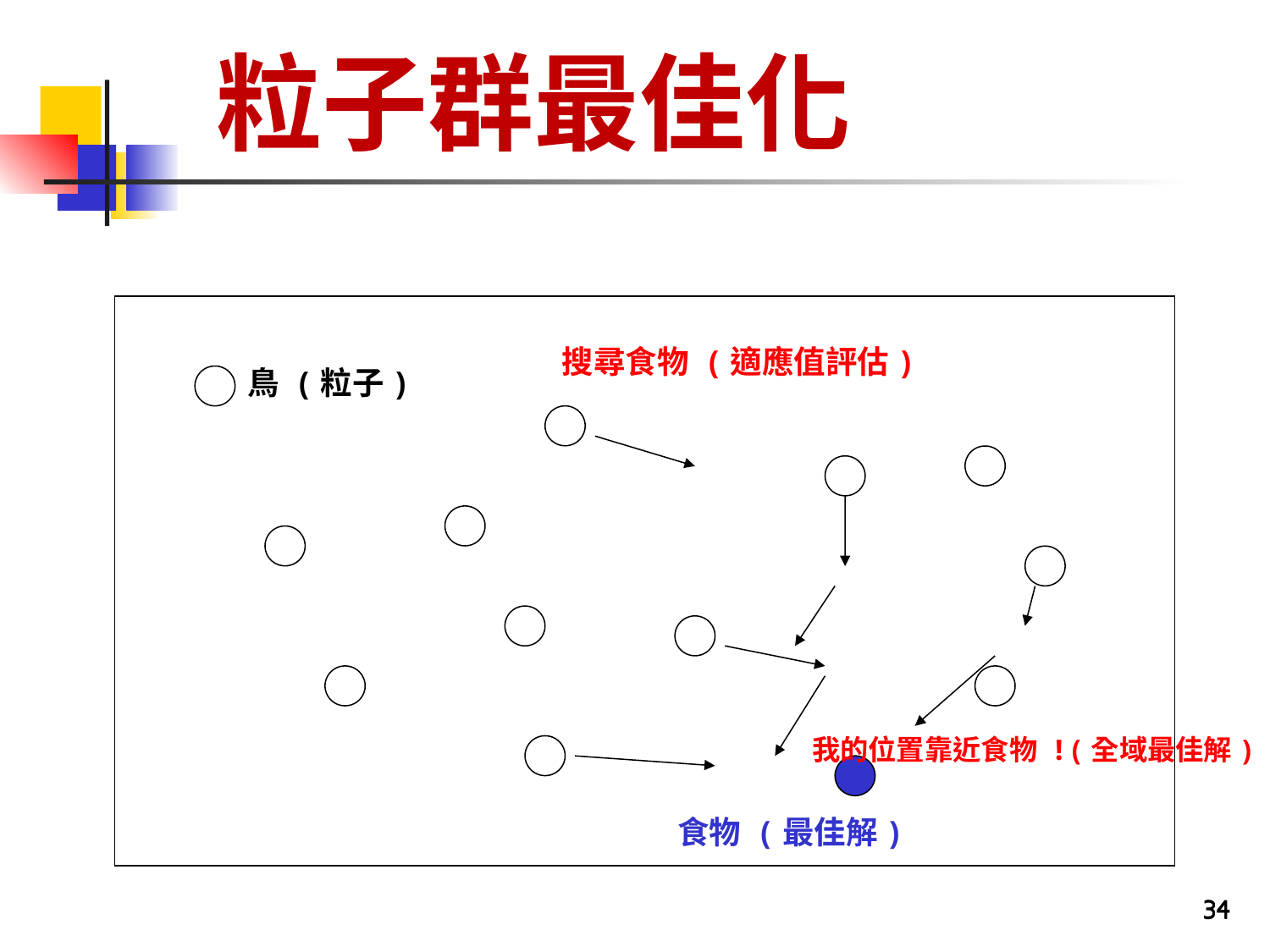

# 粒子群最佳化

 搜尋食物 (適應值評估)
鳥 (粒子)

我的位置靠近食物 !(全域最佳解)

食物 (最佳解)
34
34